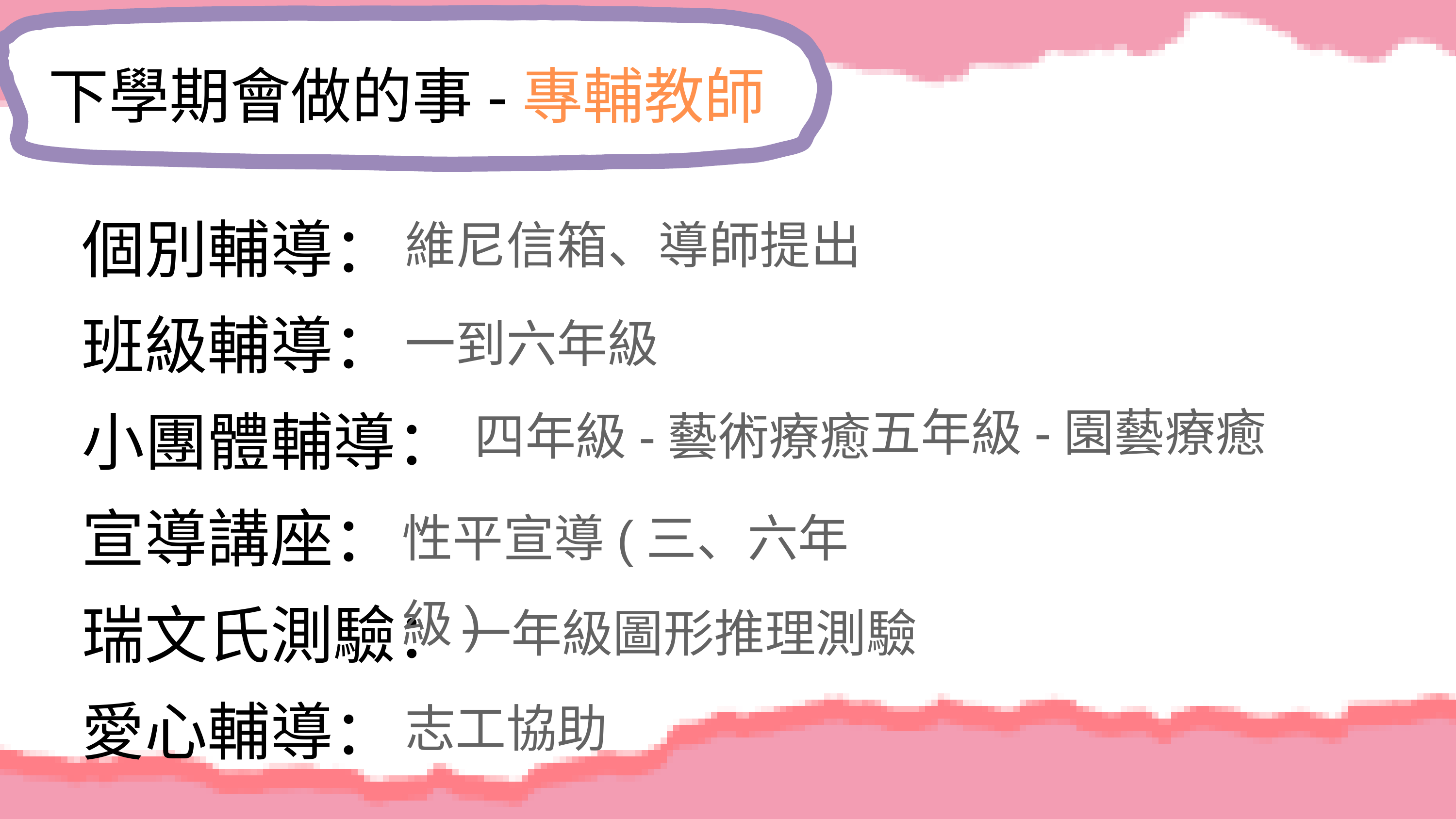

下學期會做的事-專輔教師
個別輔導：
維尼信箱、導師提出
班級輔導：
一到六年級
小團體輔導：
五年級-園藝療癒
四年級-藝術療癒
宣導講座：
性平宣導(三、六年級)
瑞文氏測驗：
一年級圖形推理測驗
愛心輔導：
志工協助